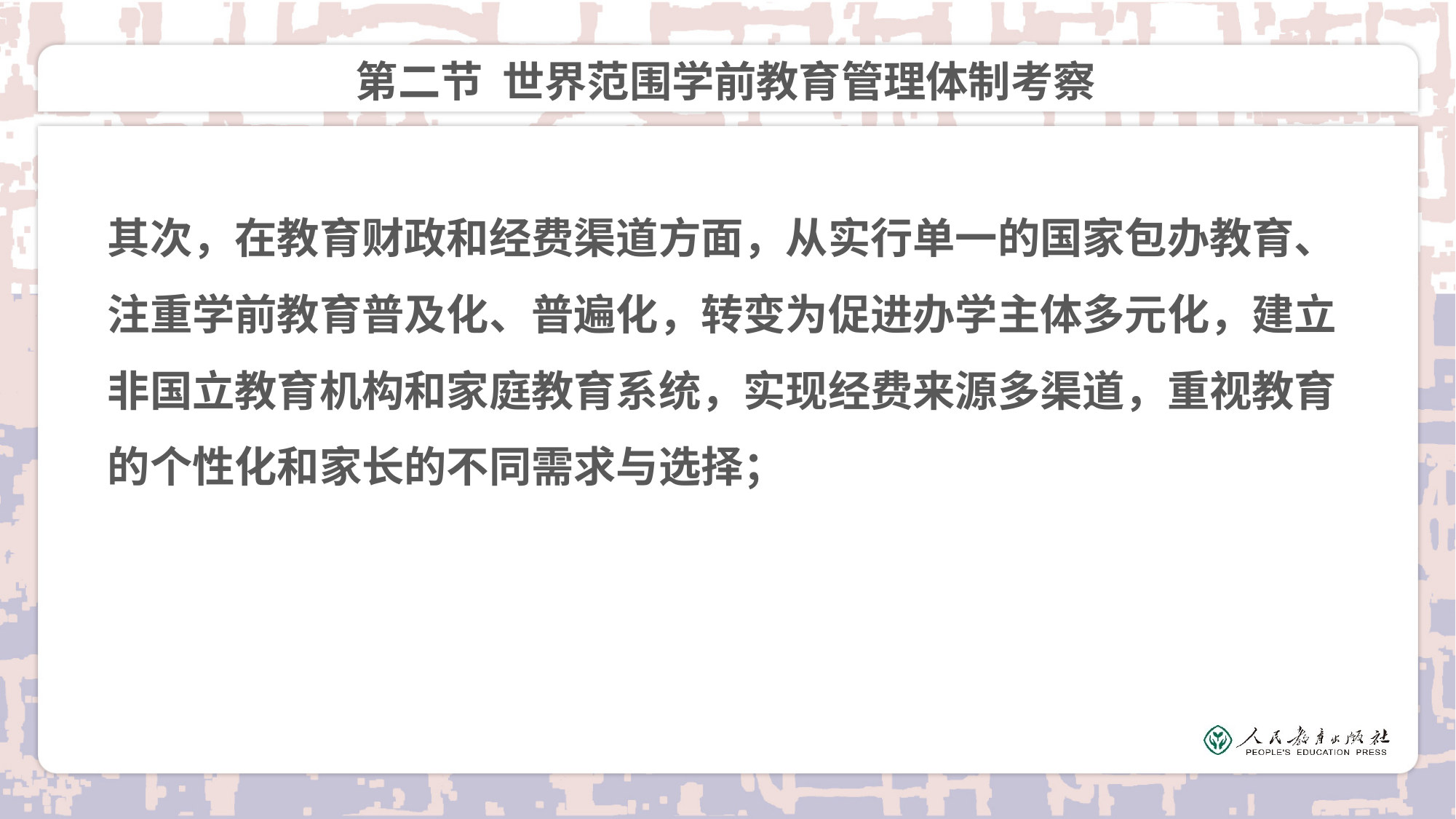

# 第二节  世界范围学前教育管理体制考察
其次，在教育财政和经费渠道方面，从实行单一的国家包办教育、注重学前教育普及化、普遍化，转变为促进办学主体多元化，建立非国立教育机构和家庭教育系统，实现经费来源多渠道，重视教育的个性化和家长的不同需求与选择；